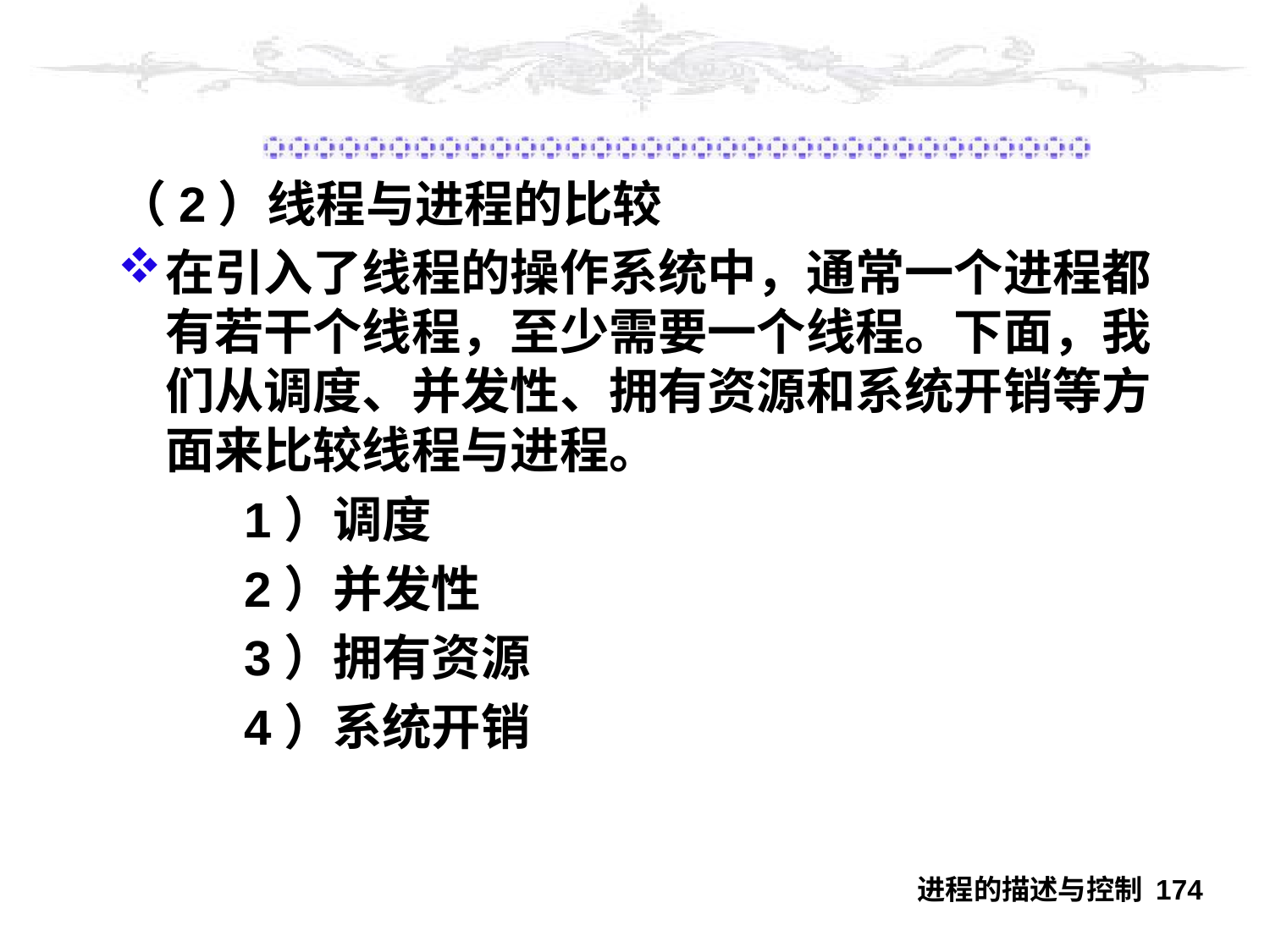

#
（2）线程与进程的比较
在引入了线程的操作系统中，通常一个进程都有若干个线程，至少需要一个线程。下面，我们从调度、并发性、拥有资源和系统开销等方面来比较线程与进程。
	1）调度
	2）并发性
	3）拥有资源
	4）系统开销